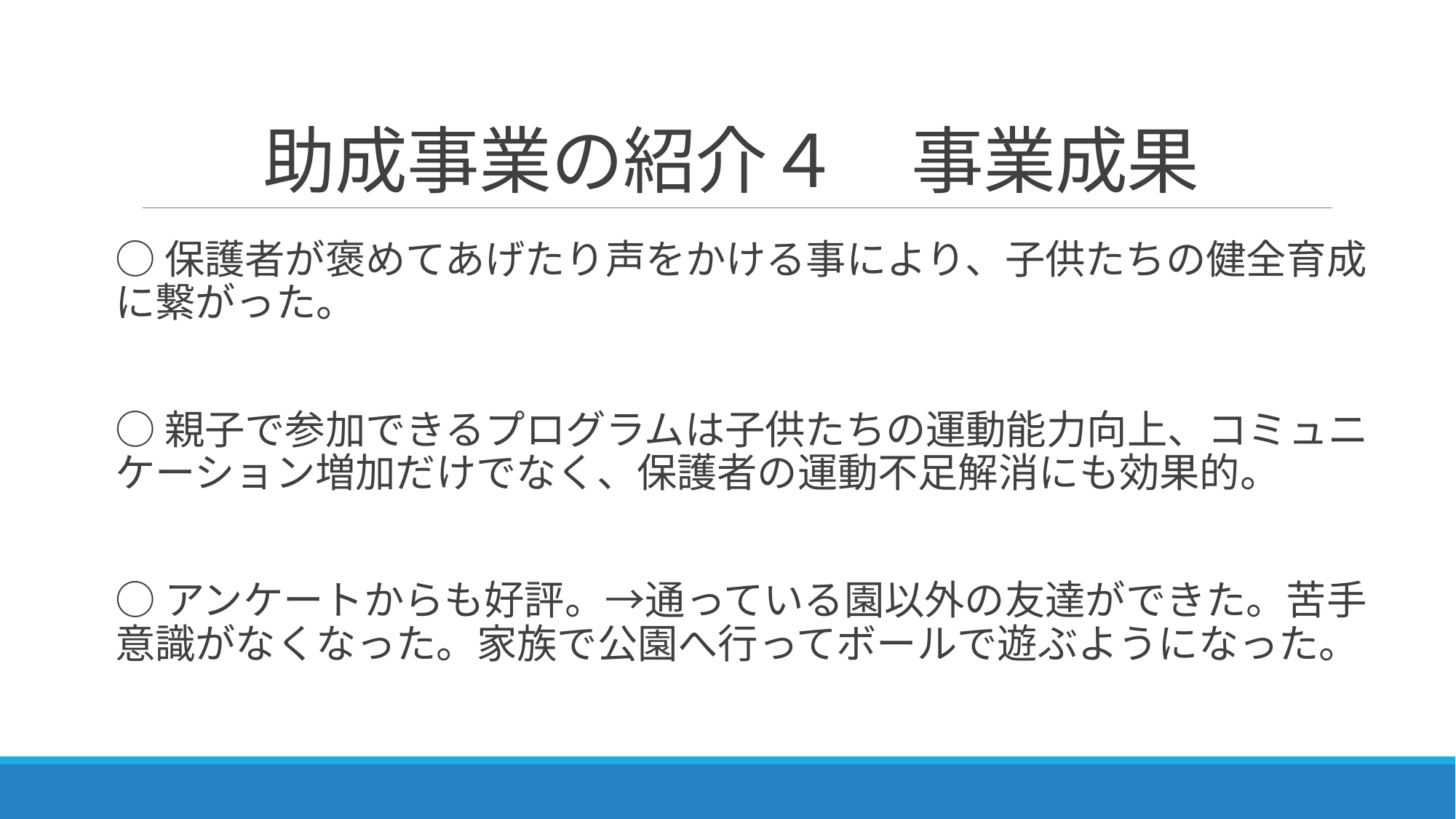

# 助成事業の紹介４　事業成果
○保護者が褒めてあげたり声をかける事により、子供たちの健全育成に繋がった。

○親子で参加できるプログラムは子供たちの運動能力向上、コミュニケーション増加だけでなく、保護者の運動不足解消にも効果的。

○アンケートからも好評。→通っている園以外の友達ができた。苦手意識がなくなった。家族で公園へ行ってボールで遊ぶようになった。